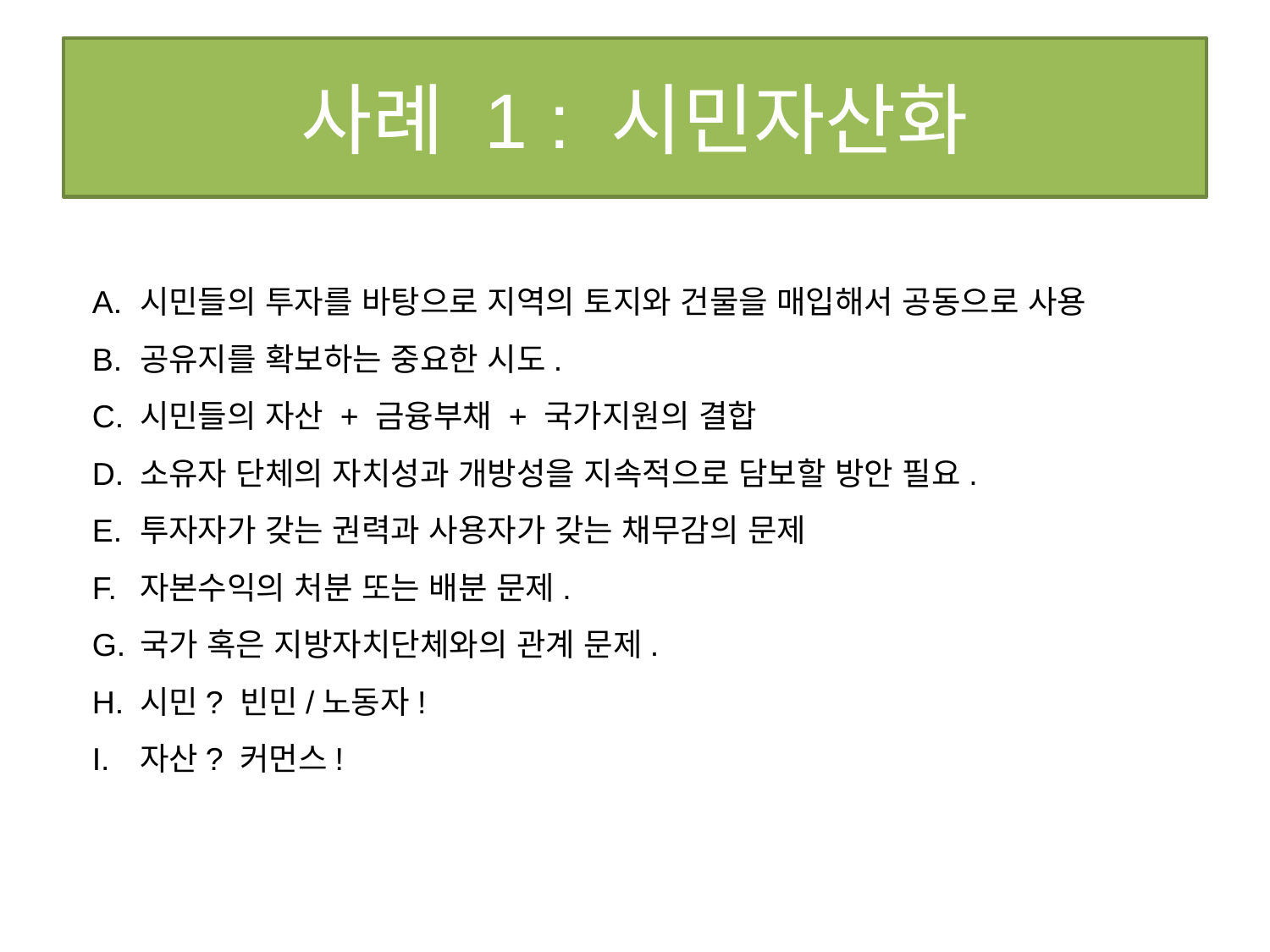

# 사례 1 : 시민자산화
시민들의 투자를 바탕으로 지역의 토지와 건물을 매입해서 공동으로 사용
공유지를 확보하는 중요한 시도.
시민들의 자산 + 금융부채 + 국가지원의 결합
소유자 단체의 자치성과 개방성을 지속적으로 담보할 방안 필요.
투자자가 갖는 권력과 사용자가 갖는 채무감의 문제
자본수익의 처분 또는 배분 문제.
국가 혹은 지방자치단체와의 관계 문제.
시민? 빈민/노동자!
자산? 커먼스!